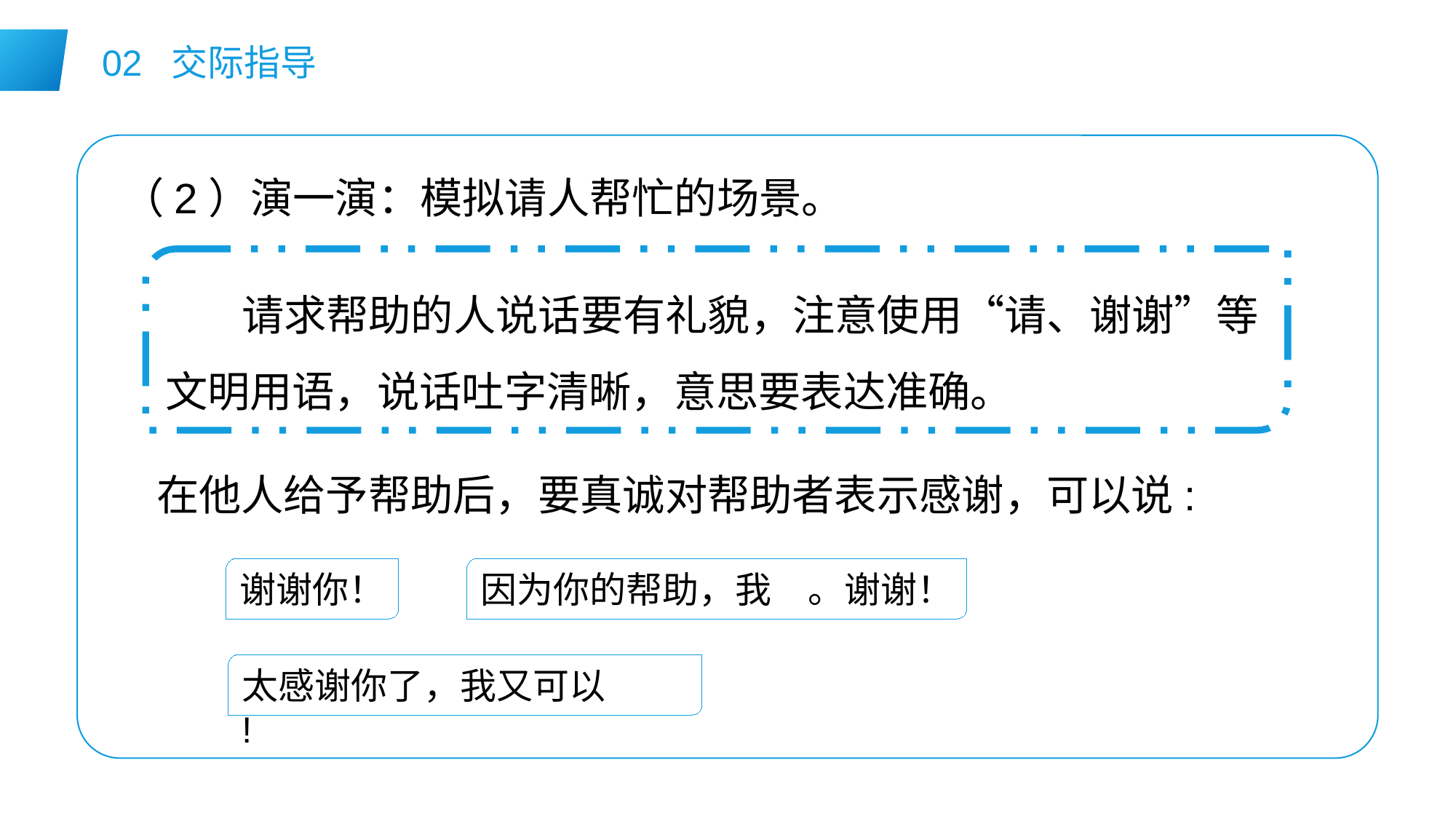

02  交际指导

（2）演一演：模拟请人帮忙的场景。
       请求帮助的人说话要有礼貌，注意使用“请、谢谢”等文明用语，说话吐字清晰，意思要表达准确。
在他人给予帮助后，要真诚对帮助者表示感谢，可以说:
谢谢你！
因为你的帮助，我	。谢谢！
太感谢你了，我又可以  	!